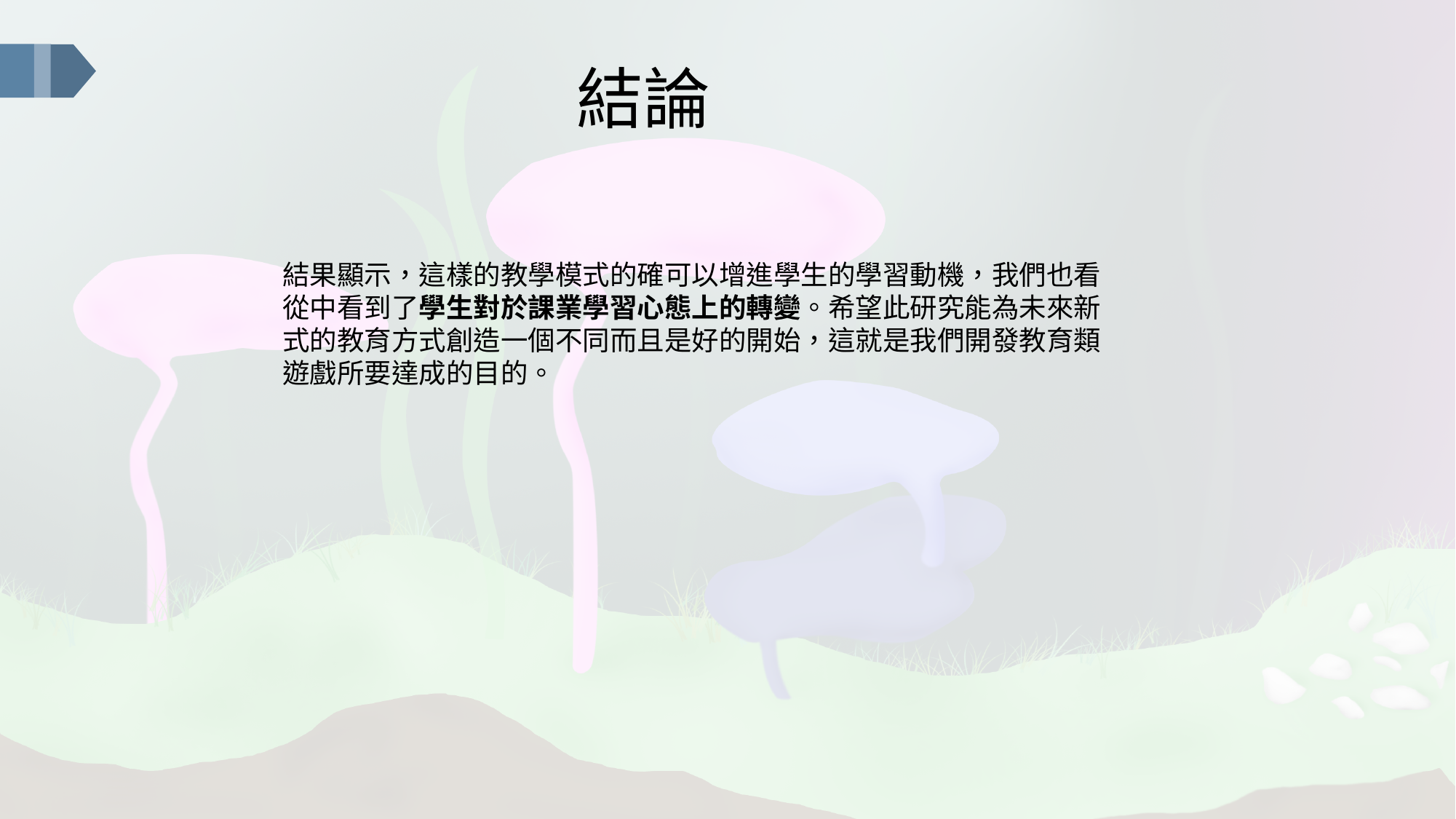

結論
結果顯示，這樣的教學模式的確可以增進學生的學習動機，我們也看從中看到了學生對於課業學習心態上的轉變。希望此研究能為未來新式的教育方式創造一個不同而且是好的開始，這就是我們開發教育類遊戲所要達成的目的。